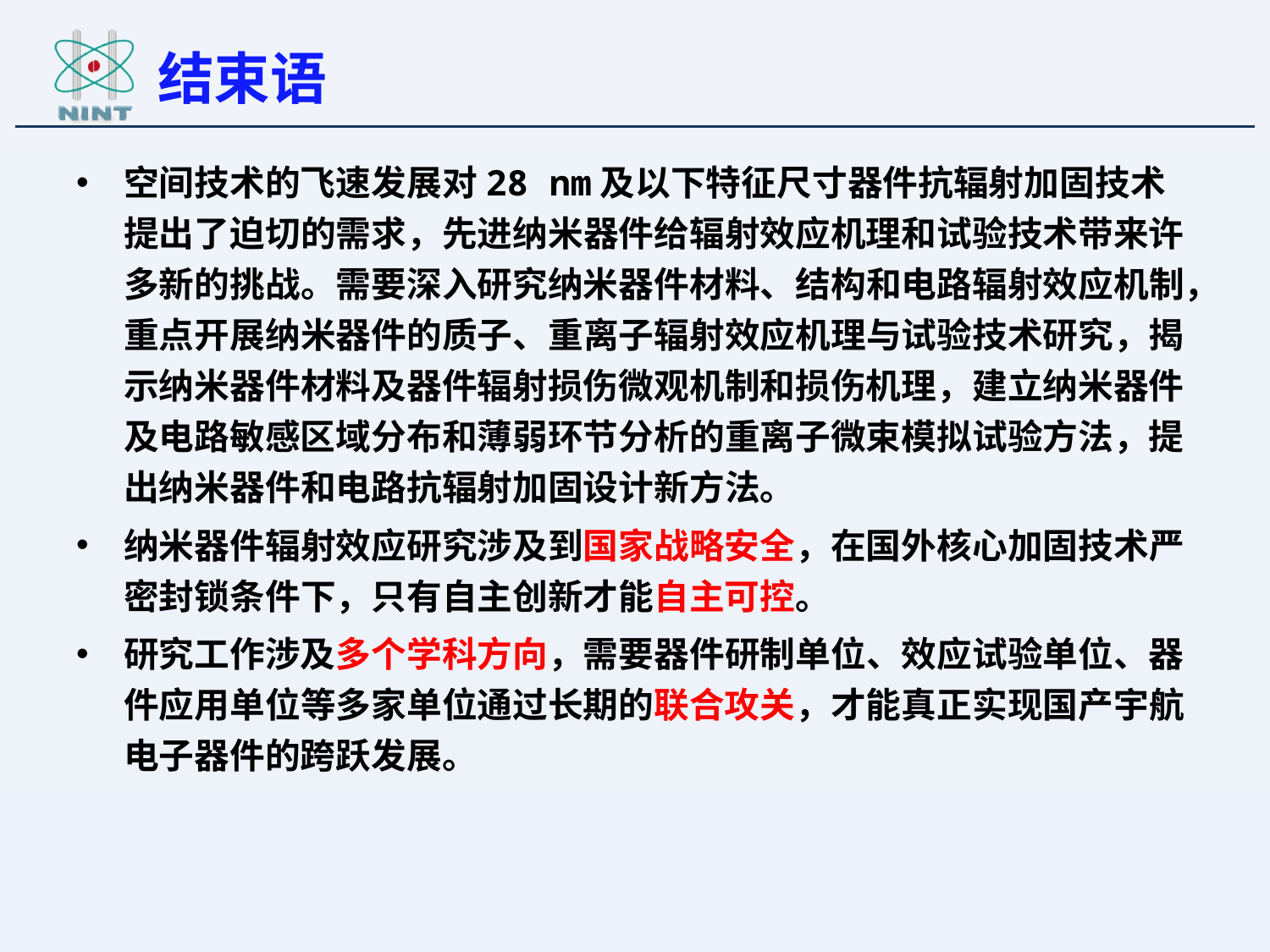

# 结束语
空间技术的飞速发展对28 nm及以下特征尺寸器件抗辐射加固技术提出了迫切的需求，先进纳米器件给辐射效应机理和试验技术带来许多新的挑战。需要深入研究纳米器件材料、结构和电路辐射效应机制，重点开展纳米器件的质子、重离子辐射效应机理与试验技术研究，揭示纳米器件材料及器件辐射损伤微观机制和损伤机理，建立纳米器件及电路敏感区域分布和薄弱环节分析的重离子微束模拟试验方法，提出纳米器件和电路抗辐射加固设计新方法。
纳米器件辐射效应研究涉及到国家战略安全，在国外核心加固技术严密封锁条件下，只有自主创新才能自主可控。
研究工作涉及多个学科方向，需要器件研制单位、效应试验单位、器件应用单位等多家单位通过长期的联合攻关，才能真正实现国产宇航电子器件的跨跃发展。